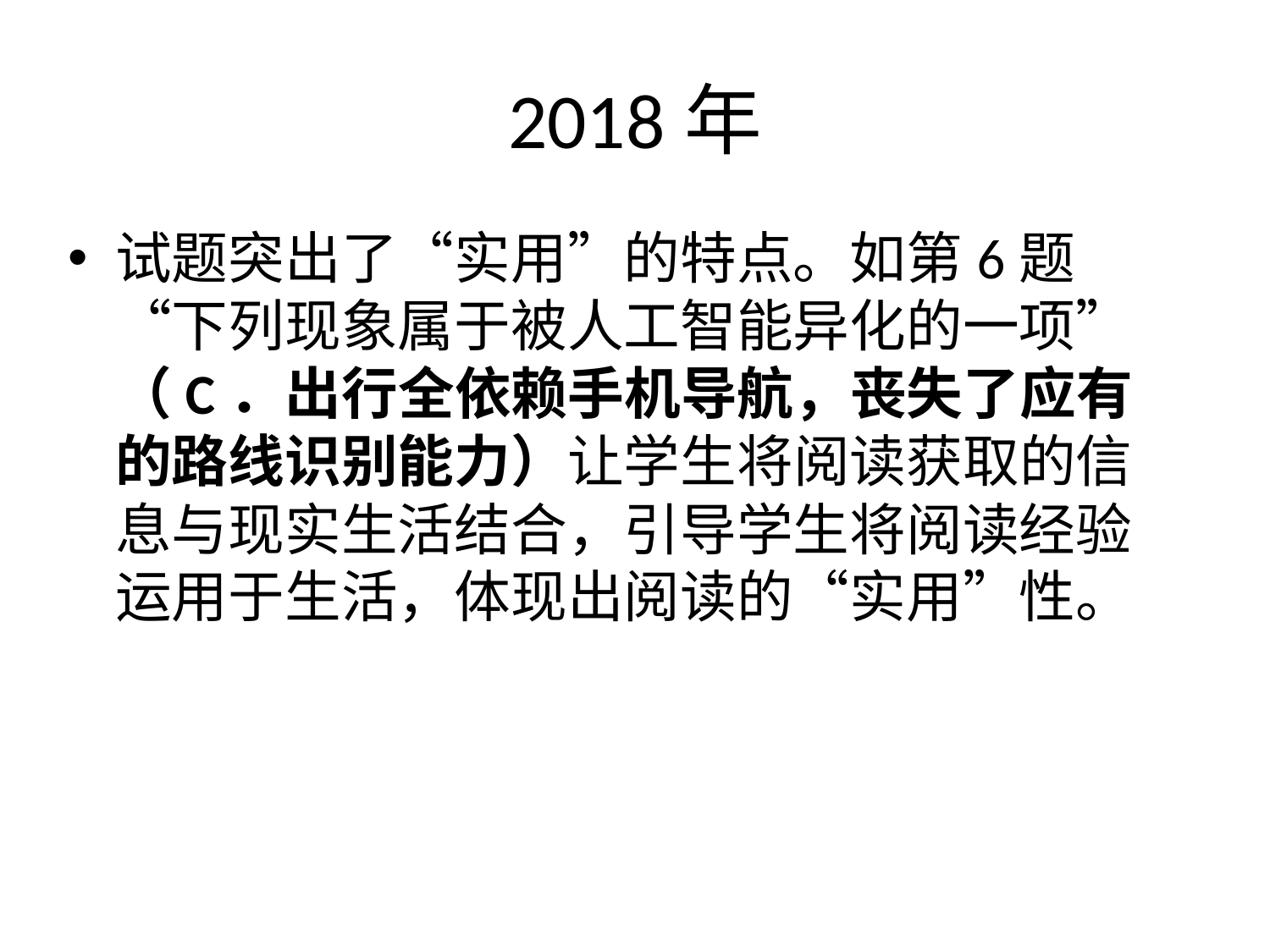

# 2018年
试题突出了“实用”的特点。如第6题“下列现象属于被人工智能异化的一项”（C．出行全依赖手机导航，丧失了应有的路线识别能力）让学生将阅读获取的信息与现实生活结合，引导学生将阅读经验运用于生活，体现出阅读的“实用”性。